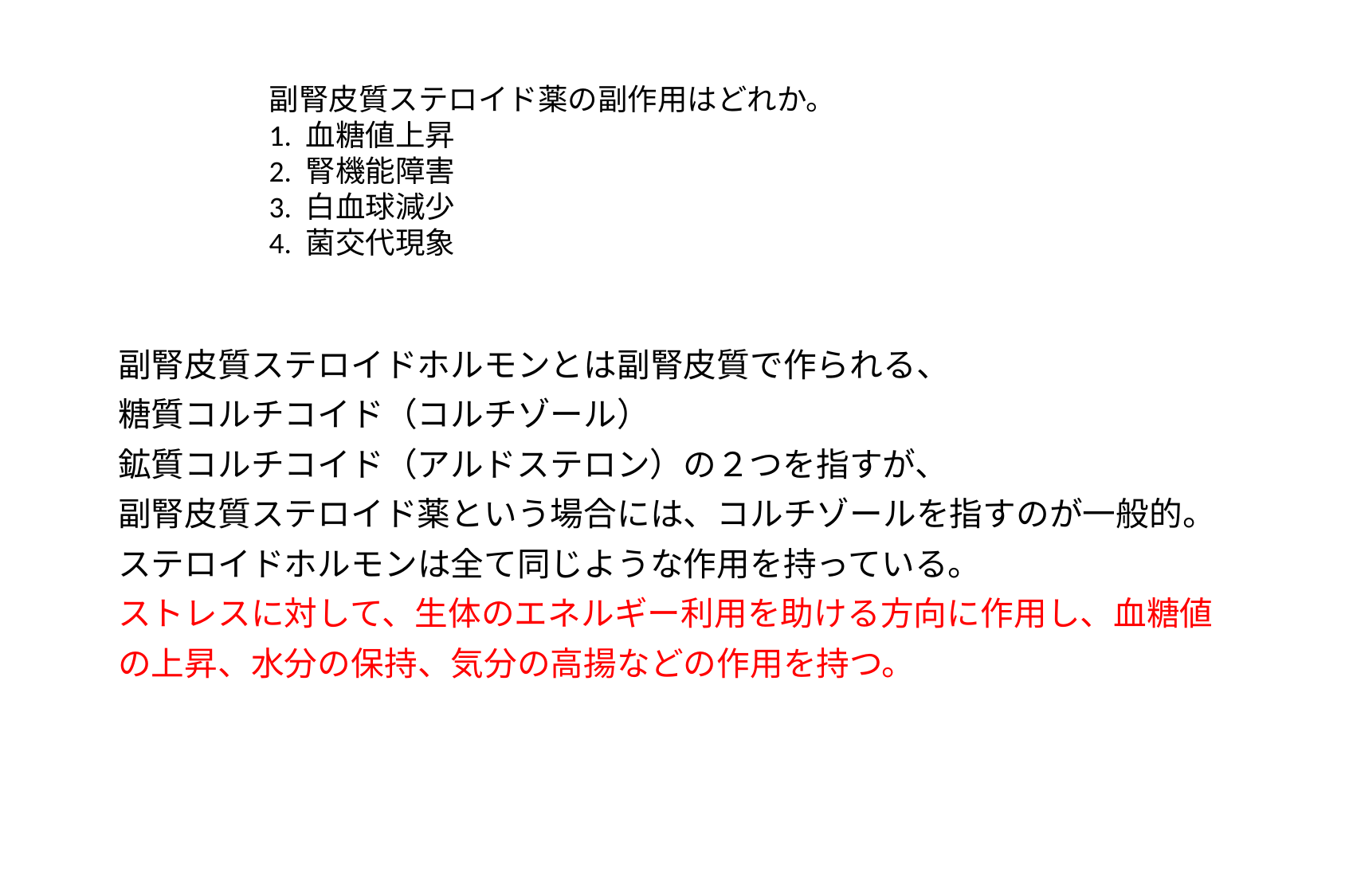

副腎皮質ステロイド薬の副作用はどれか。
1. 血糖値上昇
2. 腎機能障害
3. 白血球減少
4. 菌交代現象
副腎皮質ステロイドホルモンとは副腎皮質で作られる、
糖質コルチコイド（コルチゾール）
鉱質コルチコイド（アルドステロン）の２つを指すが、
副腎皮質ステロイド薬という場合には、コルチゾールを指すのが一般的。
ステロイドホルモンは全て同じような作用を持っている。
ストレスに対して、生体のエネルギー利用を助ける方向に作用し、血糖値の上昇、水分の保持、気分の高揚などの作用を持つ。